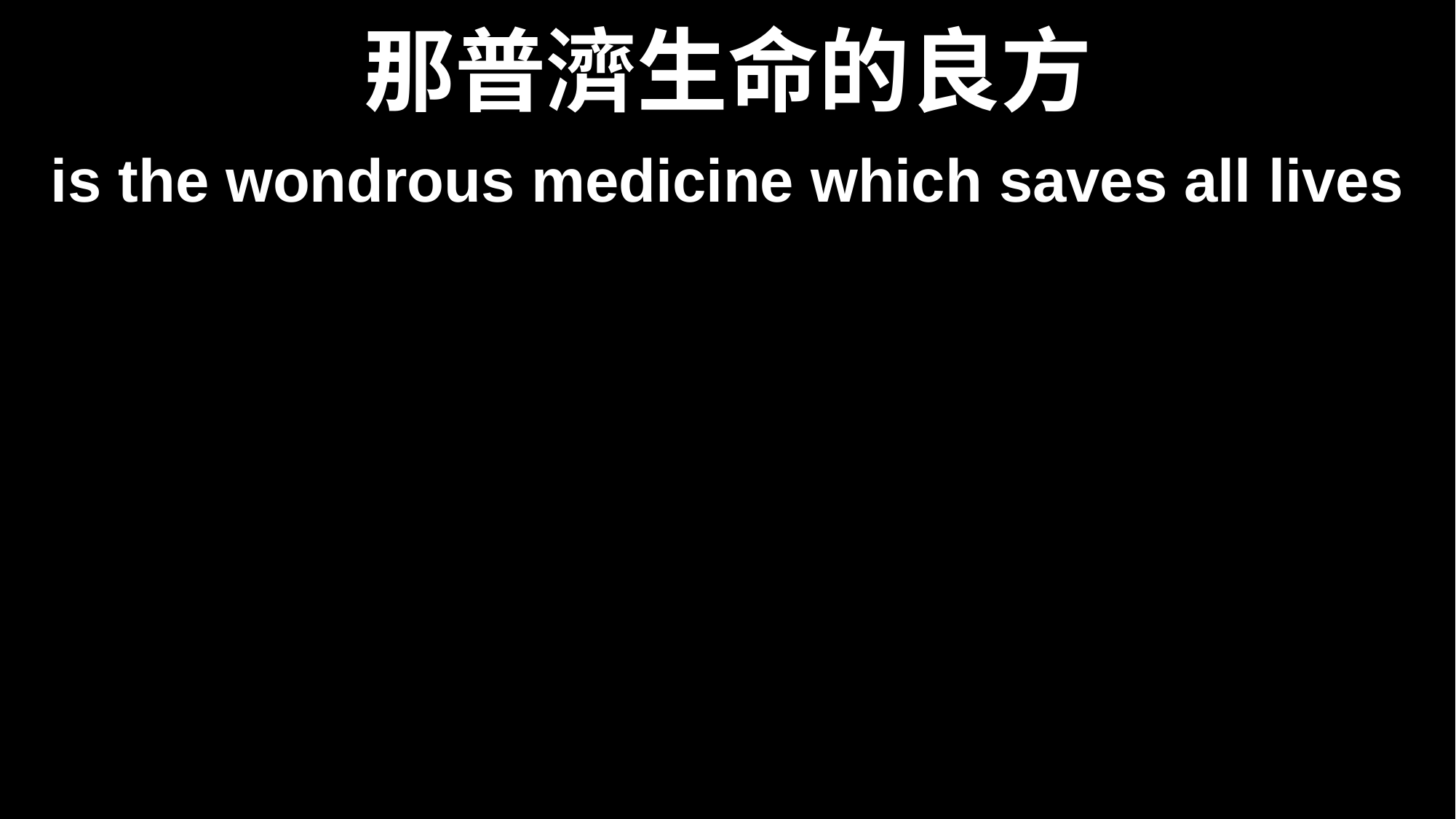

# 那普濟生命的良方
is the wondrous medicine which saves all lives